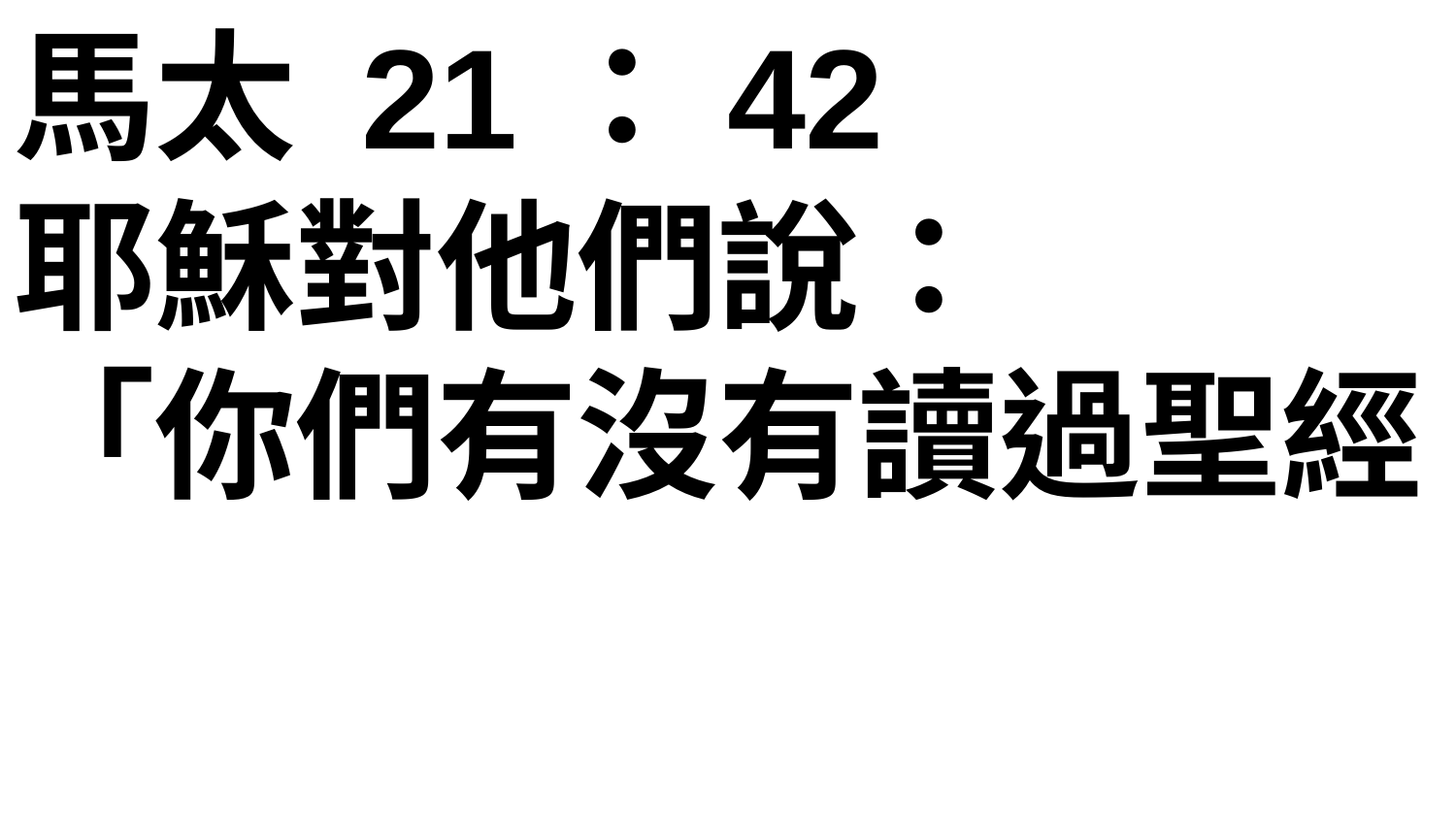

馬太 21：42
耶穌對他們說：
「你們有沒有讀過聖經:

『匠人所棄的石頭已成為房角石；主已經這樣做了，在我們眼中是奇妙的嗎？『」